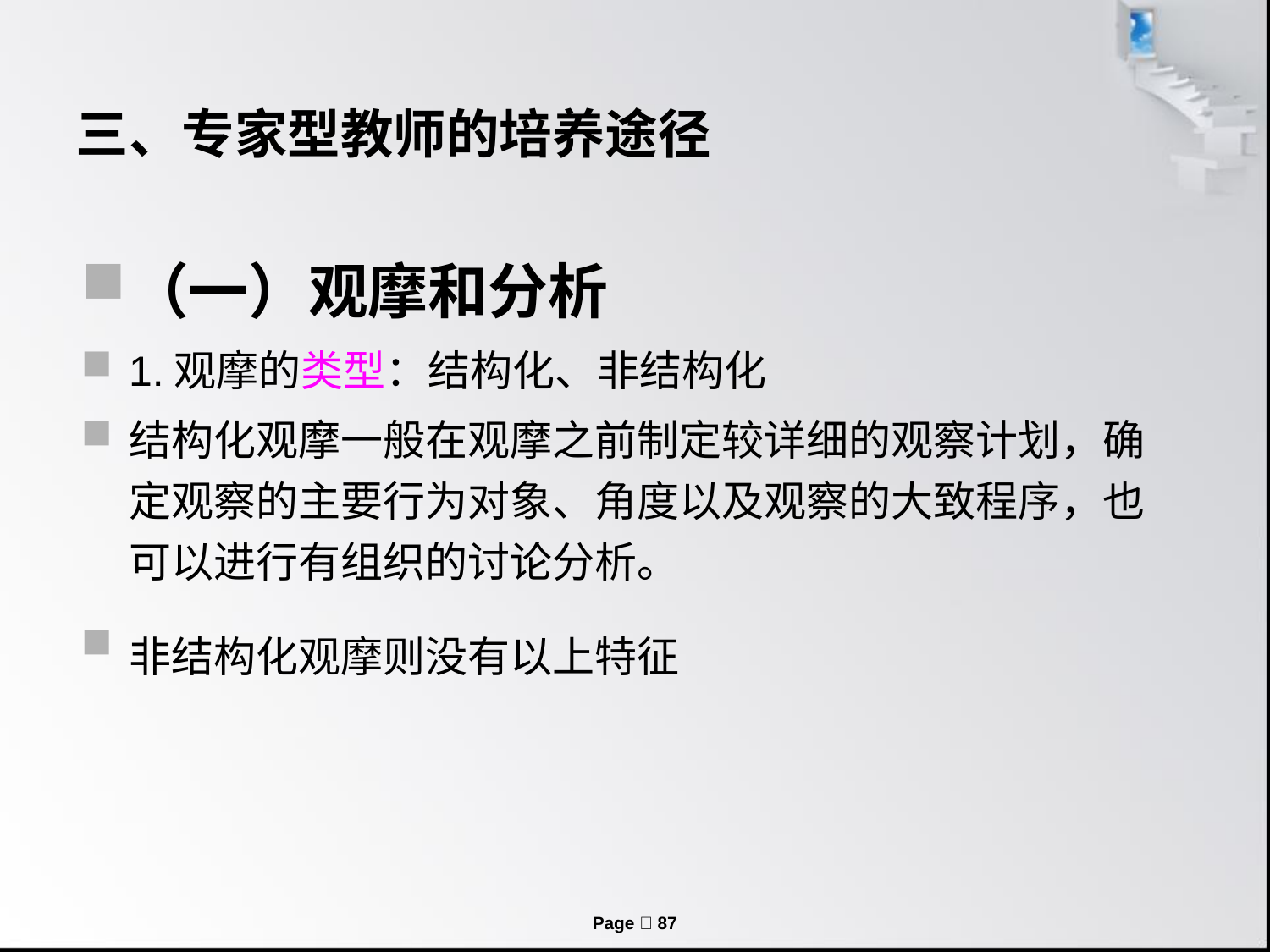

# 三、专家型教师的培养途径
（一）观摩和分析
1.观摩的类型：结构化、非结构化
结构化观摩一般在观摩之前制定较详细的观察计划，确定观察的主要行为对象、角度以及观察的大致程序，也可以进行有组织的讨论分析。
非结构化观摩则没有以上特征